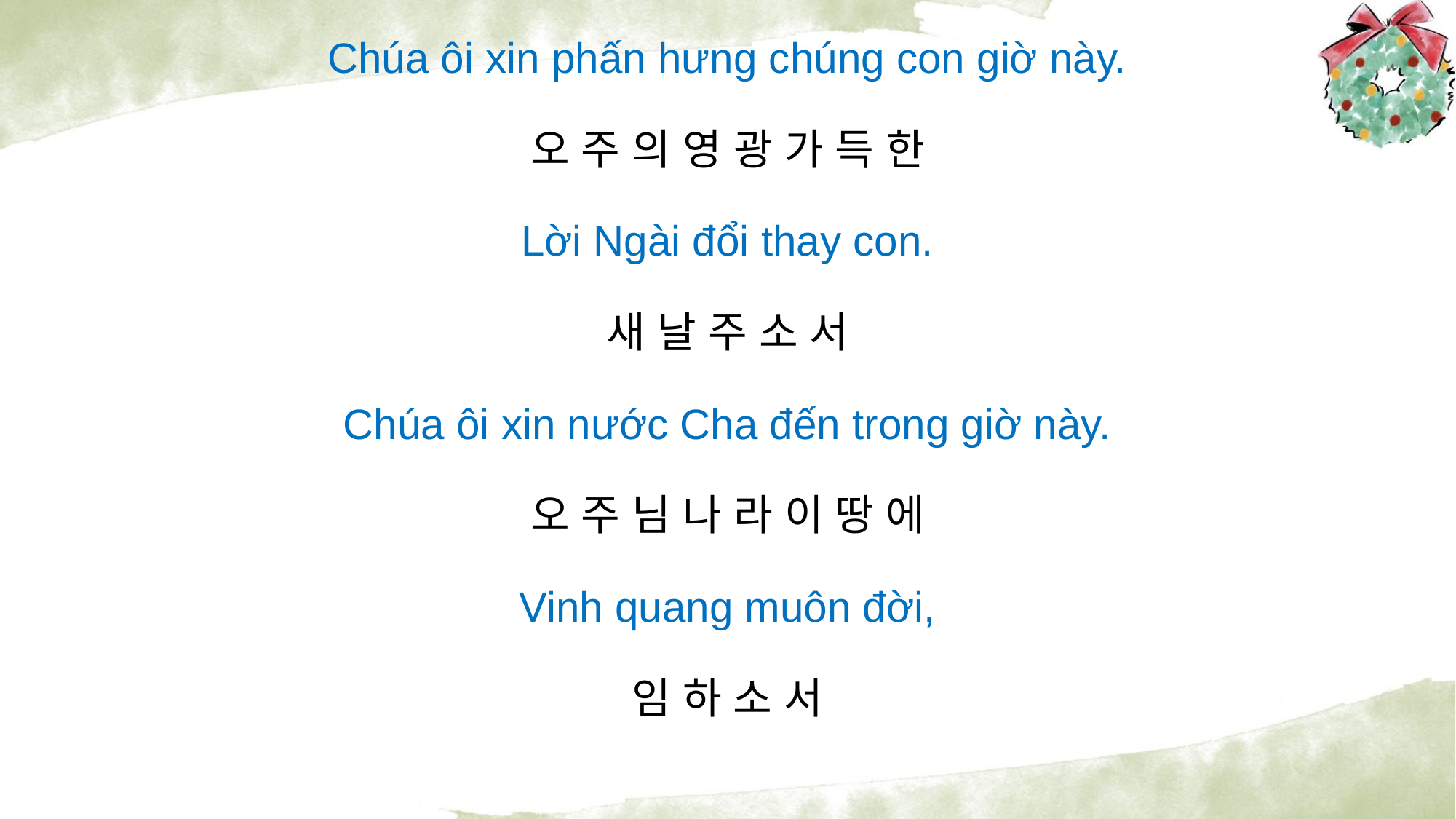

Chúa ôi xin phấn hưng chúng con giờ này.
오 주 의 영 광 가 득 한
Lời Ngài đổi thay con.
새 날 주 소 서
Chúa ôi xin nước Cha đến trong giờ này.
오 주 님 나 라 이 땅 에
Vinh quang muôn đời,
임 하 소 서